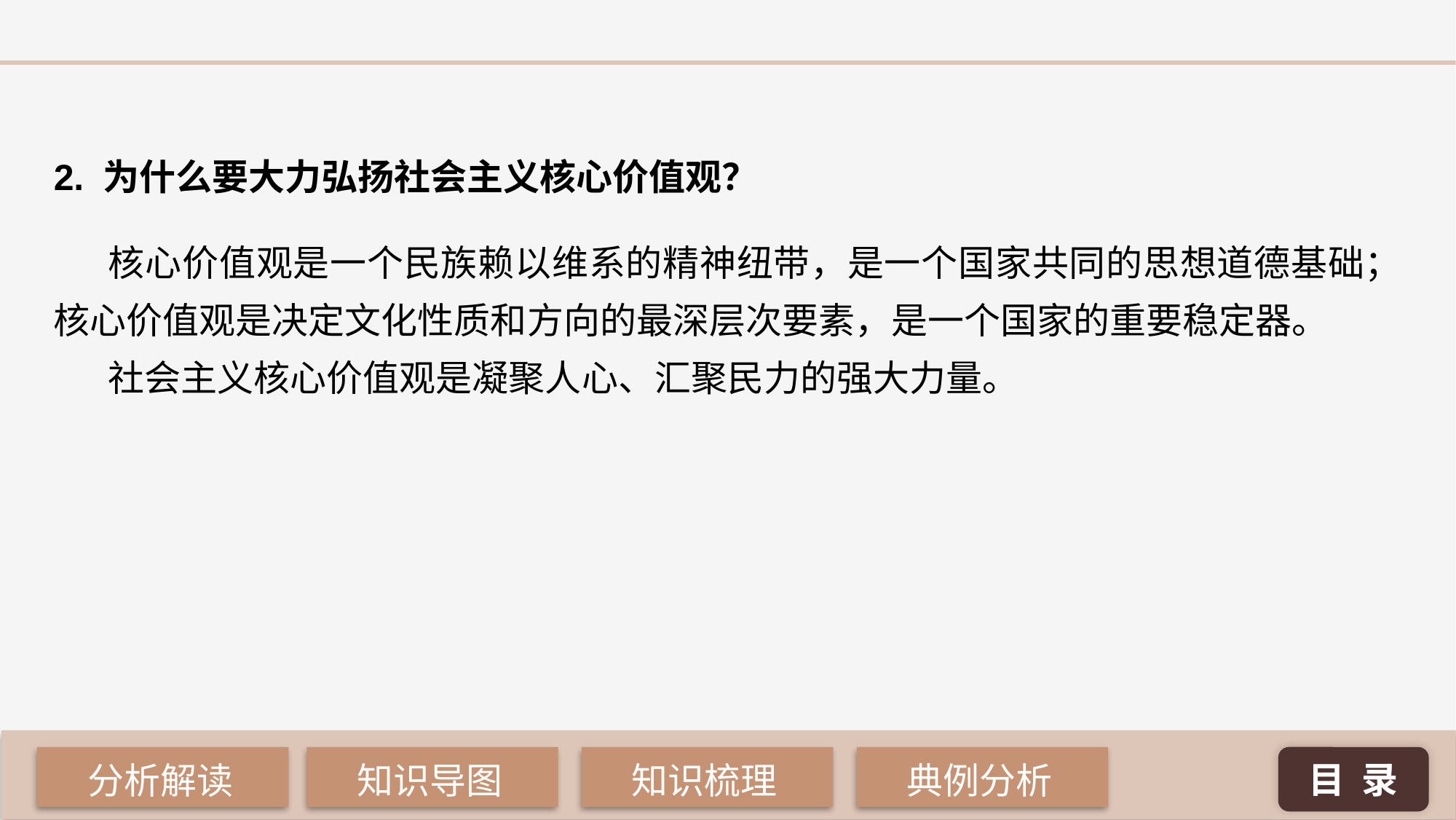

2. 为什么要大力弘扬社会主义核心价值观？
核心价值观是一个民族赖以维系的精神纽带，是一个国家共同的思想道德基础；核心价值观是决定文化性质和方向的最深层次要素，是一个国家的重要稳定器。
社会主义核心价值观是凝聚人心、汇聚民力的强大力量。